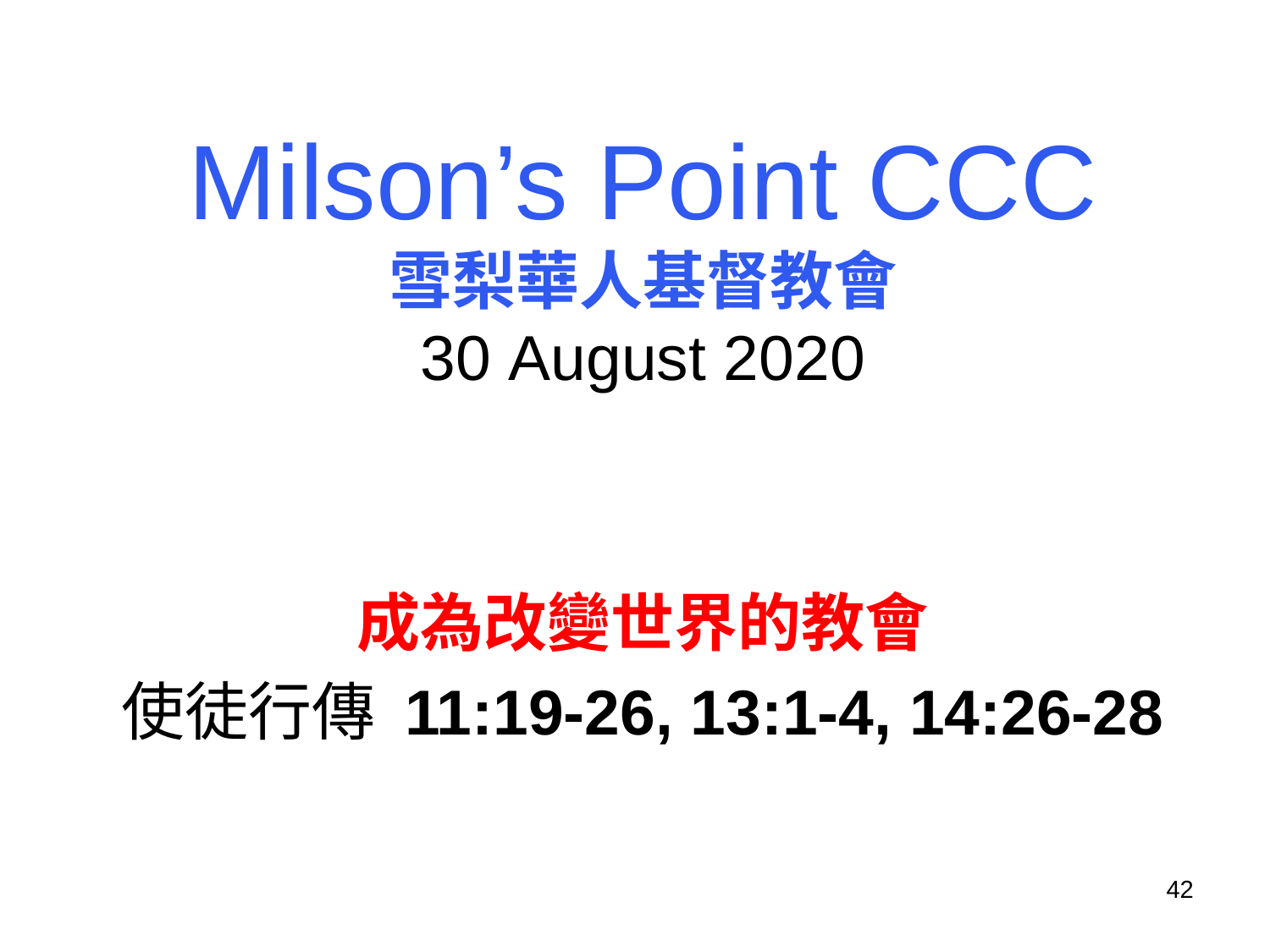

# Milson’s Point CCC 雪梨華人基督教會 30 August 2020
成為改變世界的教會
使徒行傳 11:19-26, 13:1-4, 14:26-28

42